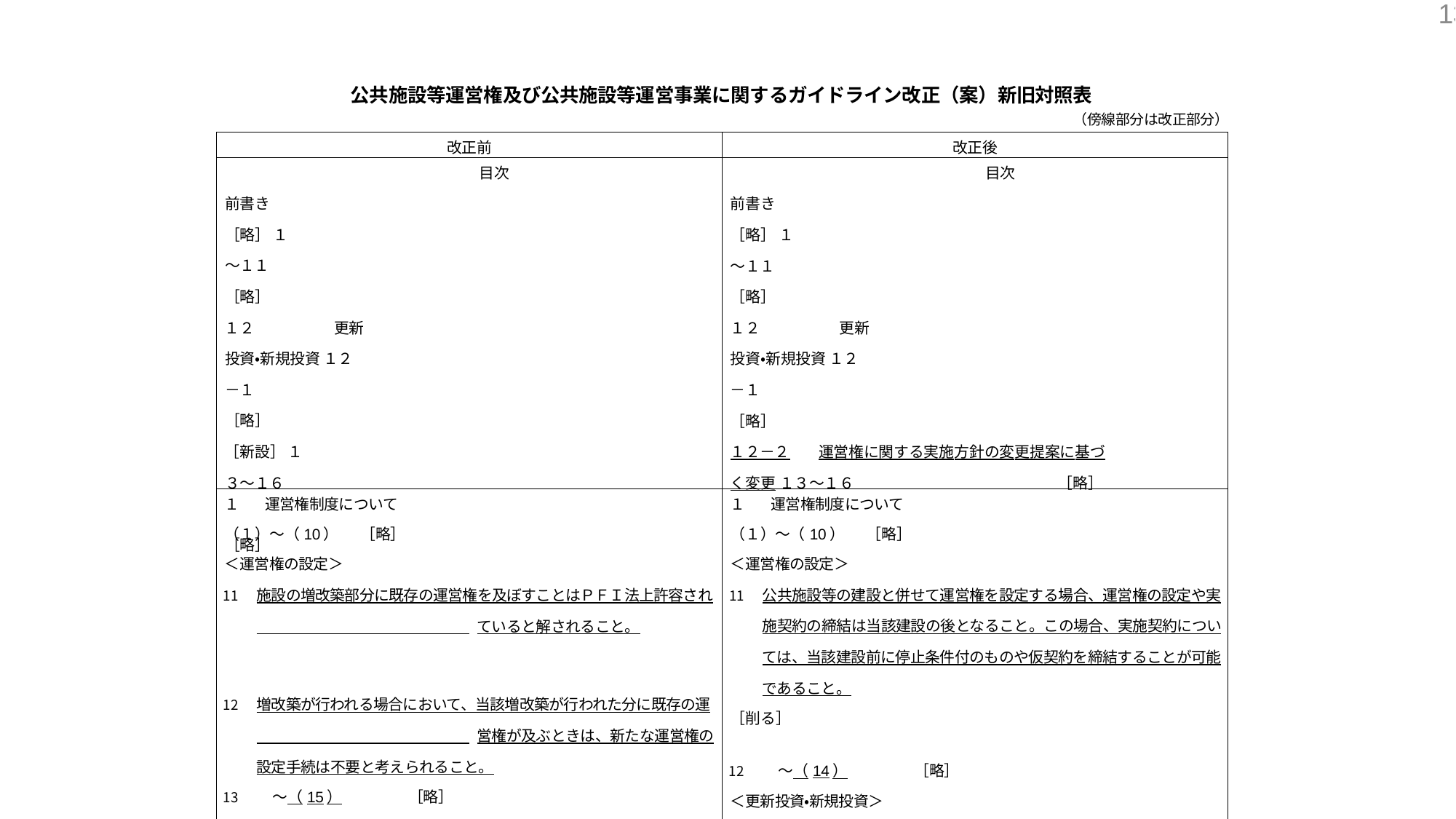

13
公共施設等運営権及び公共施設等運営事業に関するガイドライン改正（案）新旧対照表
（傍線部分は改正部分）
| 改正前 | 改正後 |
| --- | --- |
| 目次 前書き ［略］ １～１１ ［略］ １２ 更新投資・新規投資 １２－１ ［略］ ［新設］ １３～１６ ［略］ | 目次 前書き ［略］ １～１１ ［略］ １２ 更新投資・新規投資 １２－１ ［略］ １２－２ 運営権に関する実施方針の変更提案に基づく変更 １３～１６ ［略］ |
| １ 運営権制度について （１）～（10） ［略］ ＜運営権の設定＞ 施設の増改築部分に既存の運営権を及ぼすことはＰＦＩ法上許容され ていると解されること。 増改築が行われる場合において、当該増改築が行われた分に既存の運 営権が及ぶときは、新たな運営権の設定手続は不要と考えられること。 ～（15） ［略］ ＜更新投資・新規投資＞ ［新設］ いわゆる新設工事や施設等を全面除却し再整備する場合には、ＰＦＩ 事業として実施した後、運営権を設定することが考えらえること。 ～（24） ［略］ | １ 運営権制度について （１）～（10） ［略］ ＜運営権の設定＞ 公共施設等の建設と併せて運営権を設定する場合、運営権の設定や実 施契約の締結は当該建設の後となること。この場合、実施契約については、当該建設前に停止条件付のものや仮契約を締結することが可能であること。 ［削る］ ～（14） ［略］ ＜更新投資・新規投資＞ 施設の増改築部分に既存の運営権を及ぼすことはＰＦＩ法上許容されていると解されること。 増改築が行われる場合において、当該増改築が行われた分に既存の運 営権が及ぶときは、新たな運営権の設定手続は不要と考えられること。 ～（24） ［略］ |